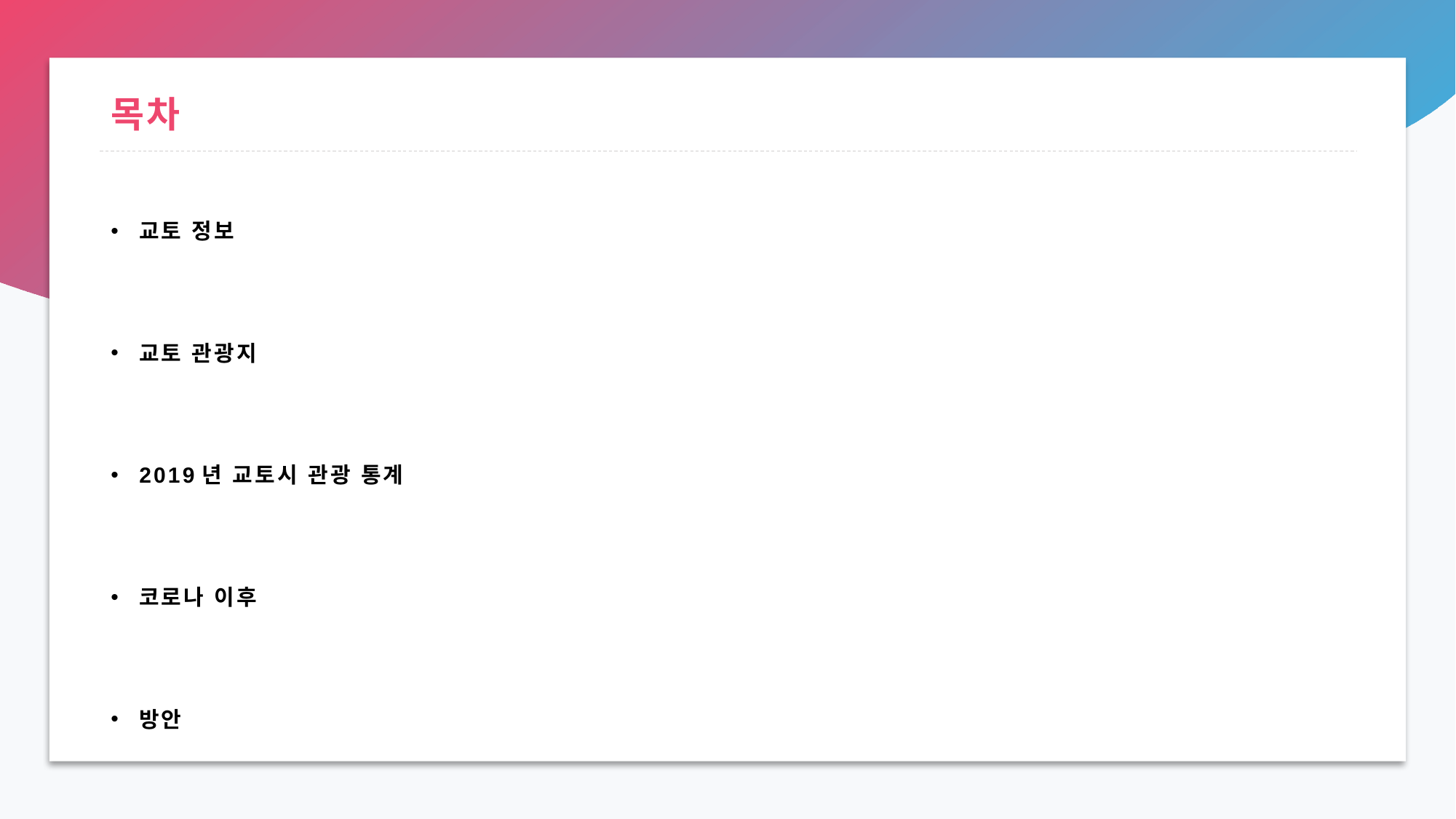

# 목차

교토 정보

교토 관광지

2019년 교토시 관광 통계

코로나 이후

방안